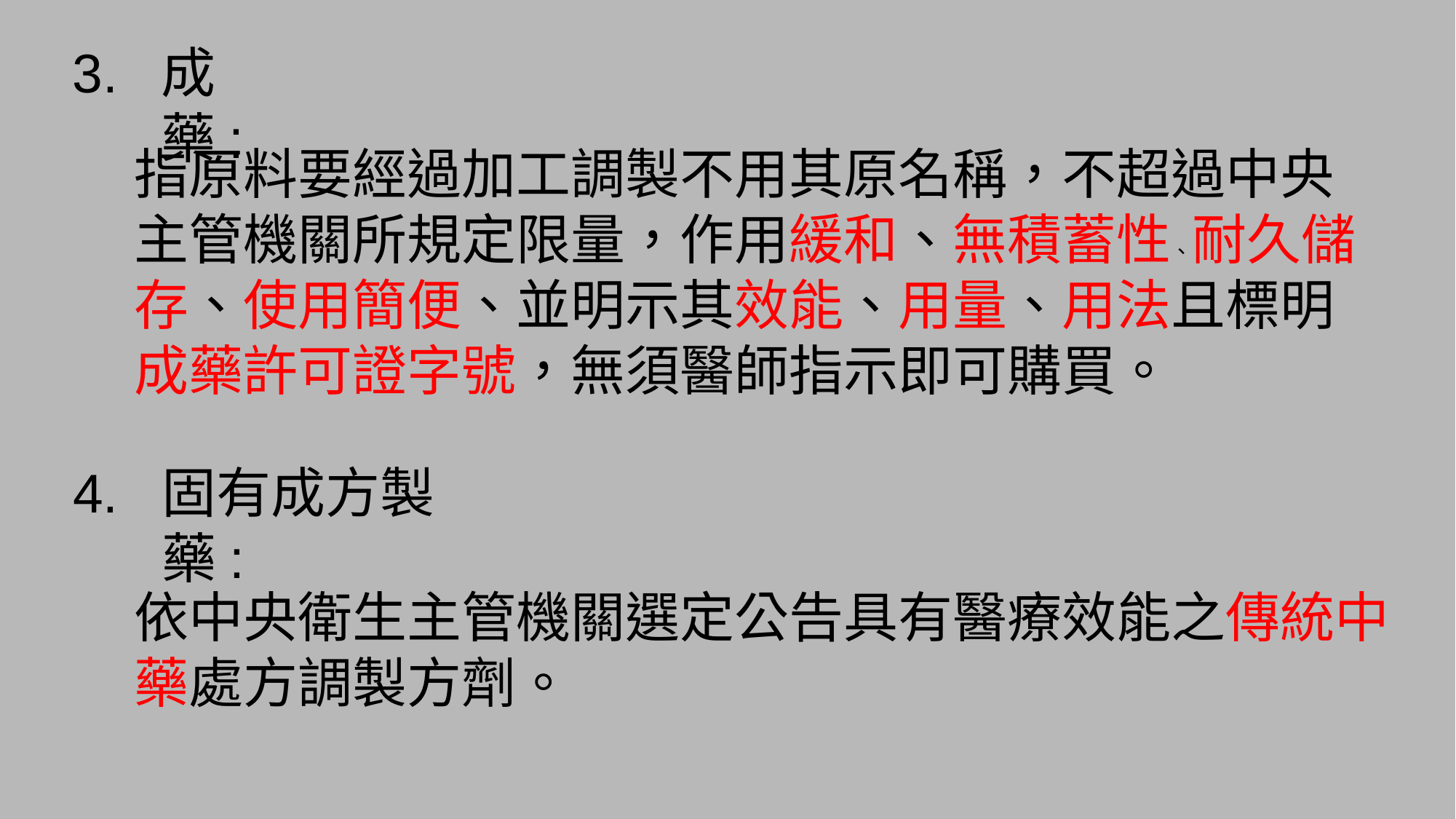

成藥:
指原料要經過加工調製不用其原名稱，不超過中央主管機關所規定限量，作用緩和、無積蓄性、耐久儲存、使用簡便、並明示其效能、用量、用法且標明成藥許可證字號，無須醫師指示即可購買。
固有成方製藥:
依中央衛生主管機關選定公告具有醫療效能之傳統中藥處方調製方劑。